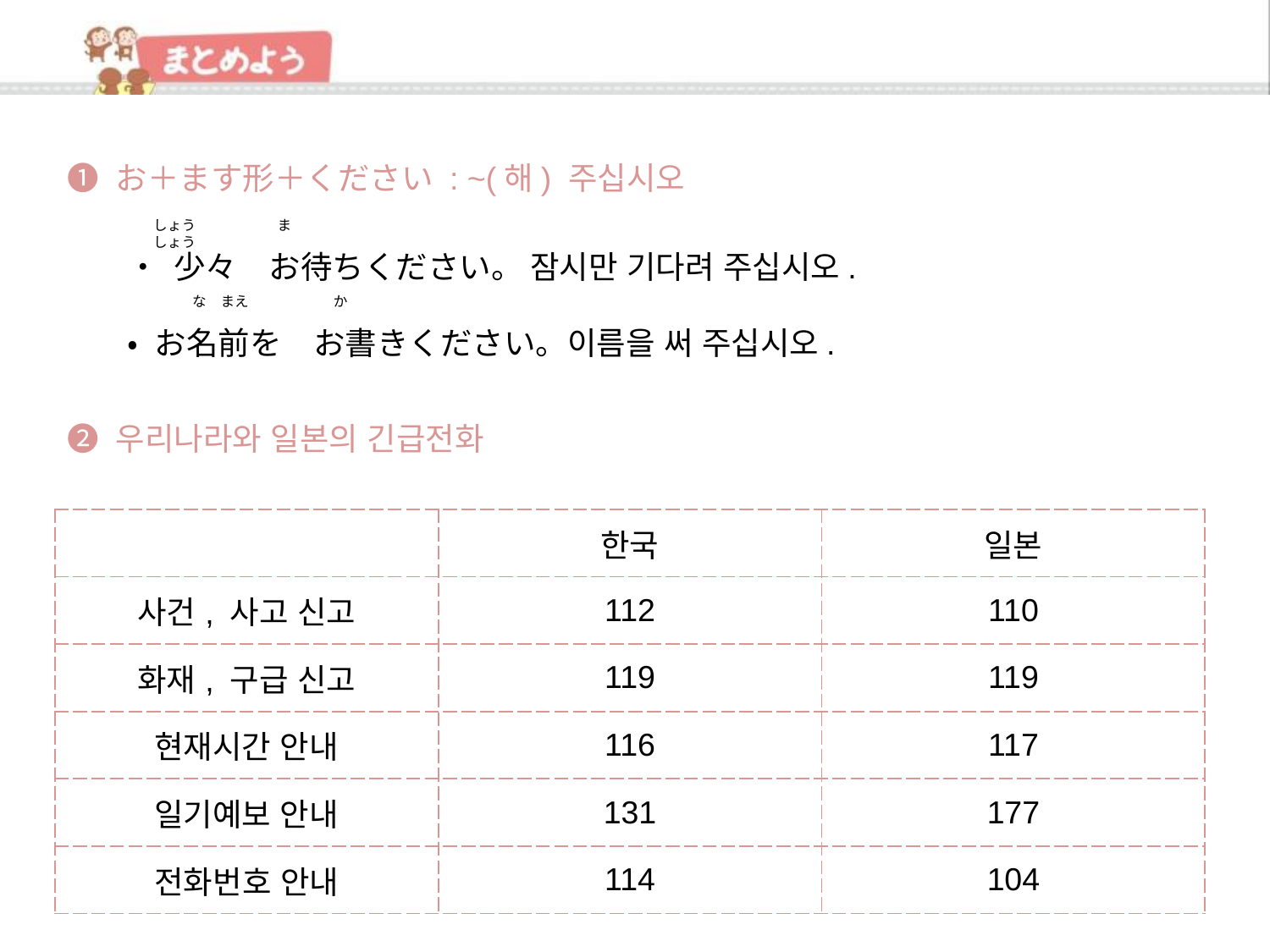

➊ お＋ます形＋ください : ~(해) 주십시오
• 少々　お待ちください。 잠시만 기다려 주십시오.
• お名前を　お書きください。이름을 써 주십시오.
しょうしょう
ま
な　まえ
か
➋ 우리나라와 일본의 긴급전화
|  | 한국 | 일본 |
| --- | --- | --- |
| 사건, 사고 신고 | 112 | 110 |
| 화재, 구급 신고 | 119 | 119 |
| 현재시간 안내 | 116 | 117 |
| 일기예보 안내 | 131 | 177 |
| 전화번호 안내 | 114 | 104 |